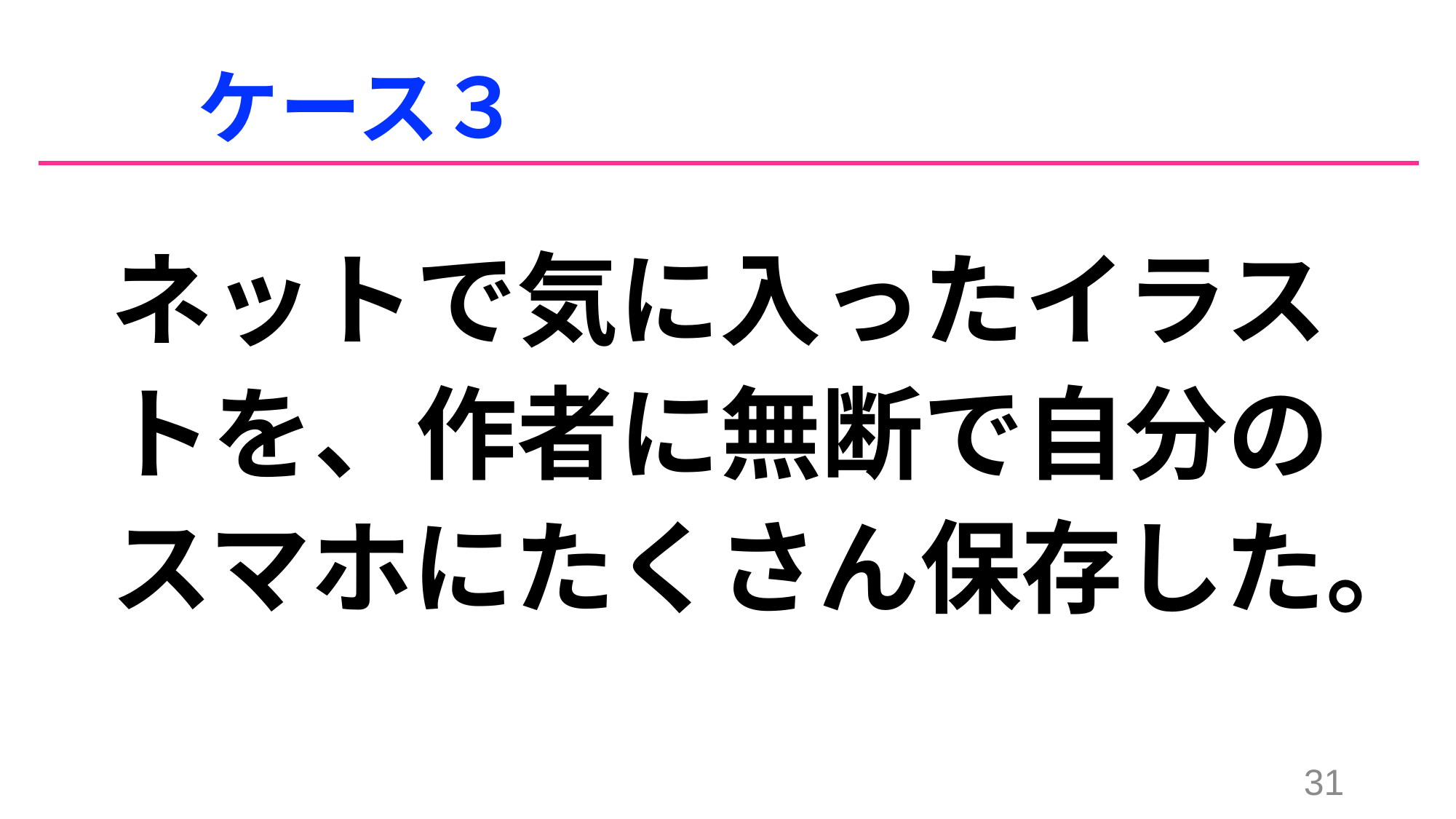

# ケース３
ネットで気に入ったイラストを、作者に無断で自分のスマホにたくさん保存した。
31